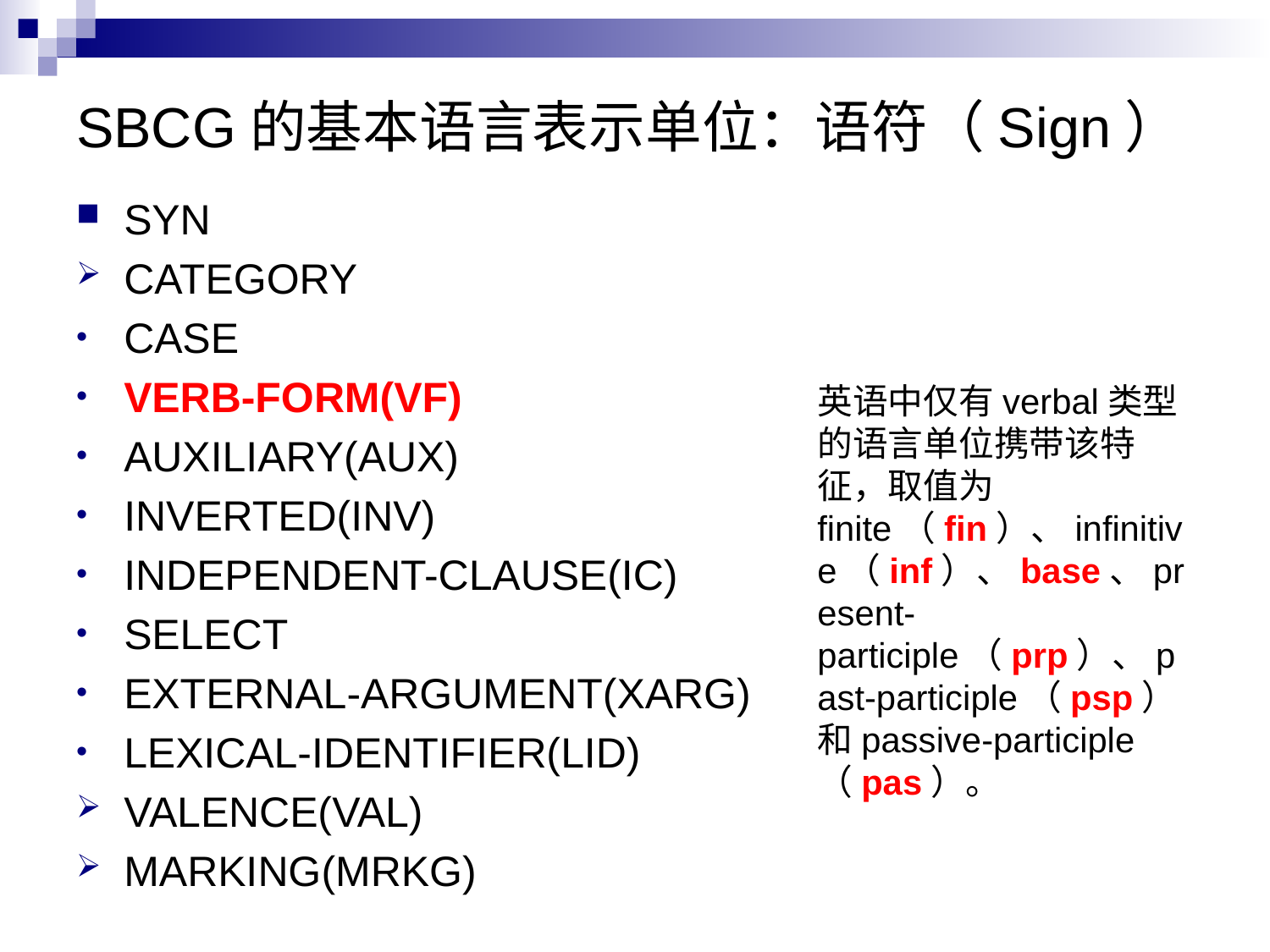

# SBCG的基本语言表示单位：语符（Sign）
SYN
CATEGORY
CASE
VERB-FORM(VF)
AUXILIARY(AUX)
INVERTED(INV)
INDEPENDENT-CLAUSE(IC)
SELECT
EXTERNAL-ARGUMENT(XARG)
LEXICAL-IDENTIFIER(LID)
VALENCE(VAL)
MARKING(MRKG)
英语中仅有verbal类型的语言单位携带该特征，取值为finite（fin）、infinitive（inf）、base、present-participle（prp）、past-participle（psp）和passive-participle（pas）。